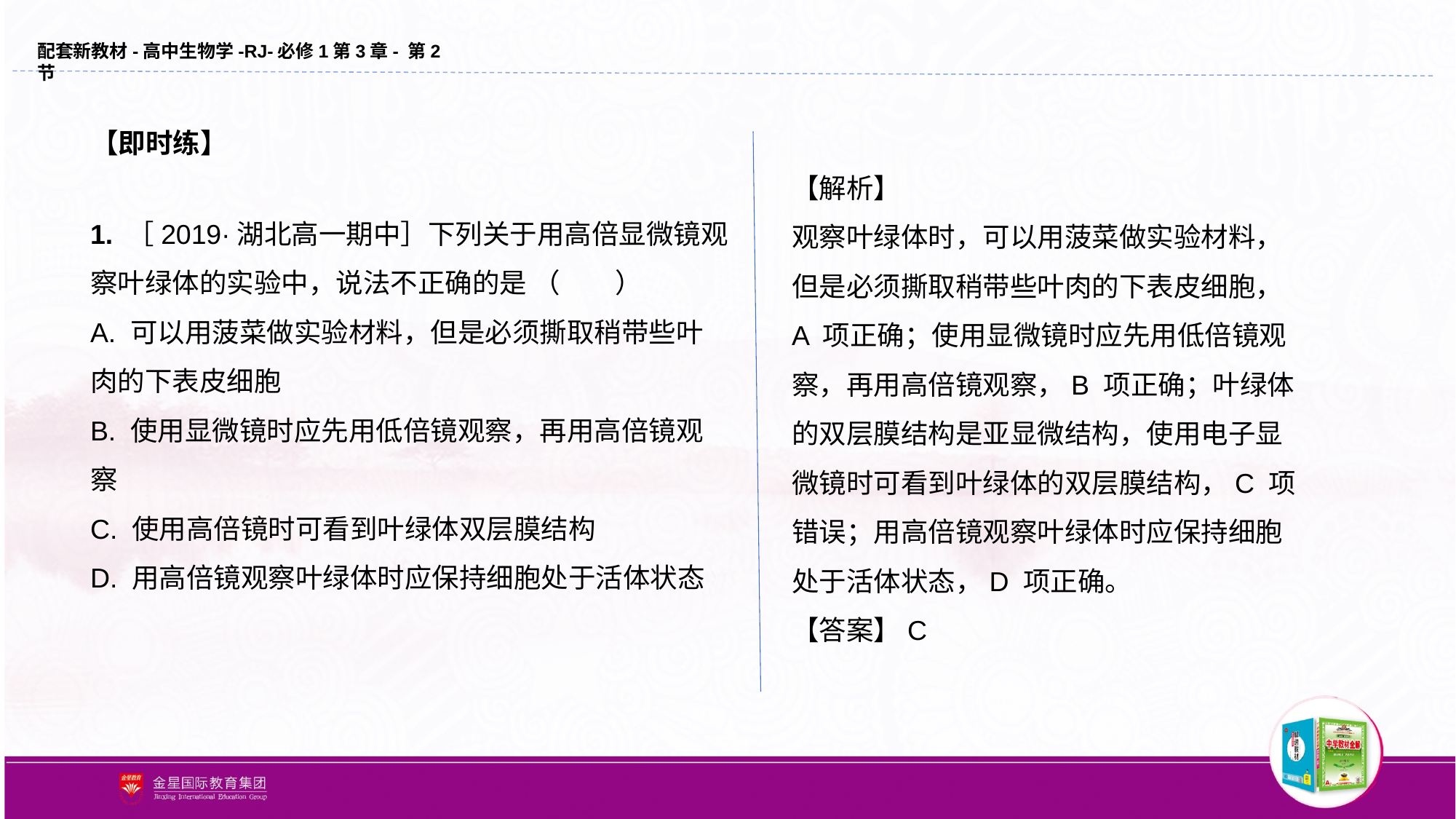

【即时练】
【解析】
观察叶绿体时，可以用菠菜做实验材料，但是必须撕取稍带些叶肉的下表皮细胞，A 项正确；使用显微镜时应先用低倍镜观察，再用高倍镜观察，B 项正确；叶绿体的双层膜结构是亚显微结构，使用电子显微镜时可看到叶绿体的双层膜结构，C 项错误；用高倍镜观察叶绿体时应保持细胞处于活体状态，D 项正确。
【答案】C
1. ［2019·湖北高一期中］下列关于用高倍显微镜观察叶绿体的实验中，说法不正确的是 （　　）
A. 可以用菠菜做实验材料，但是必须撕取稍带些叶肉的下表皮细胞
B. 使用显微镜时应先用低倍镜观察，再用高倍镜观察
C. 使用高倍镜时可看到叶绿体双层膜结构
D. 用高倍镜观察叶绿体时应保持细胞处于活体状态